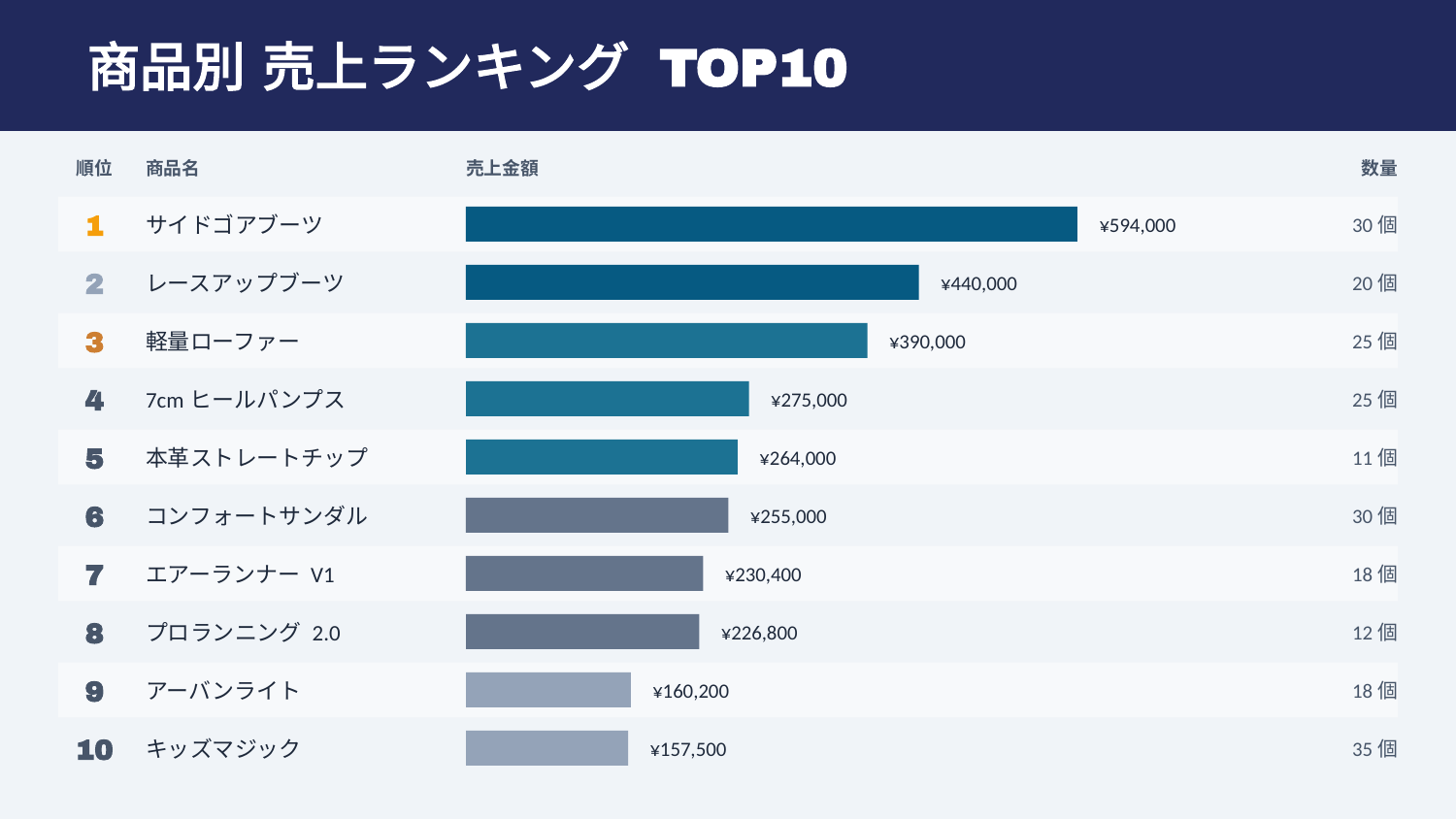

商品別 売上ランキング TOP10
順位
商品名
売上金額
数量

1
サイドゴアブーツ
¥594,000
30個

2
レースアップブーツ
¥440,000
20個

3
軽量ローファー
¥390,000
25個

4
7cmヒールパンプス
¥275,000
25個

5
本革ストレートチップ
¥264,000
11個

6
コンフォートサンダル
¥255,000
30個

7
エアーランナー V1
¥230,400
18個

8
プロランニング 2.0
¥226,800
12個

9
アーバンライト
¥160,200
18個

10
キッズマジック
¥157,500
35個